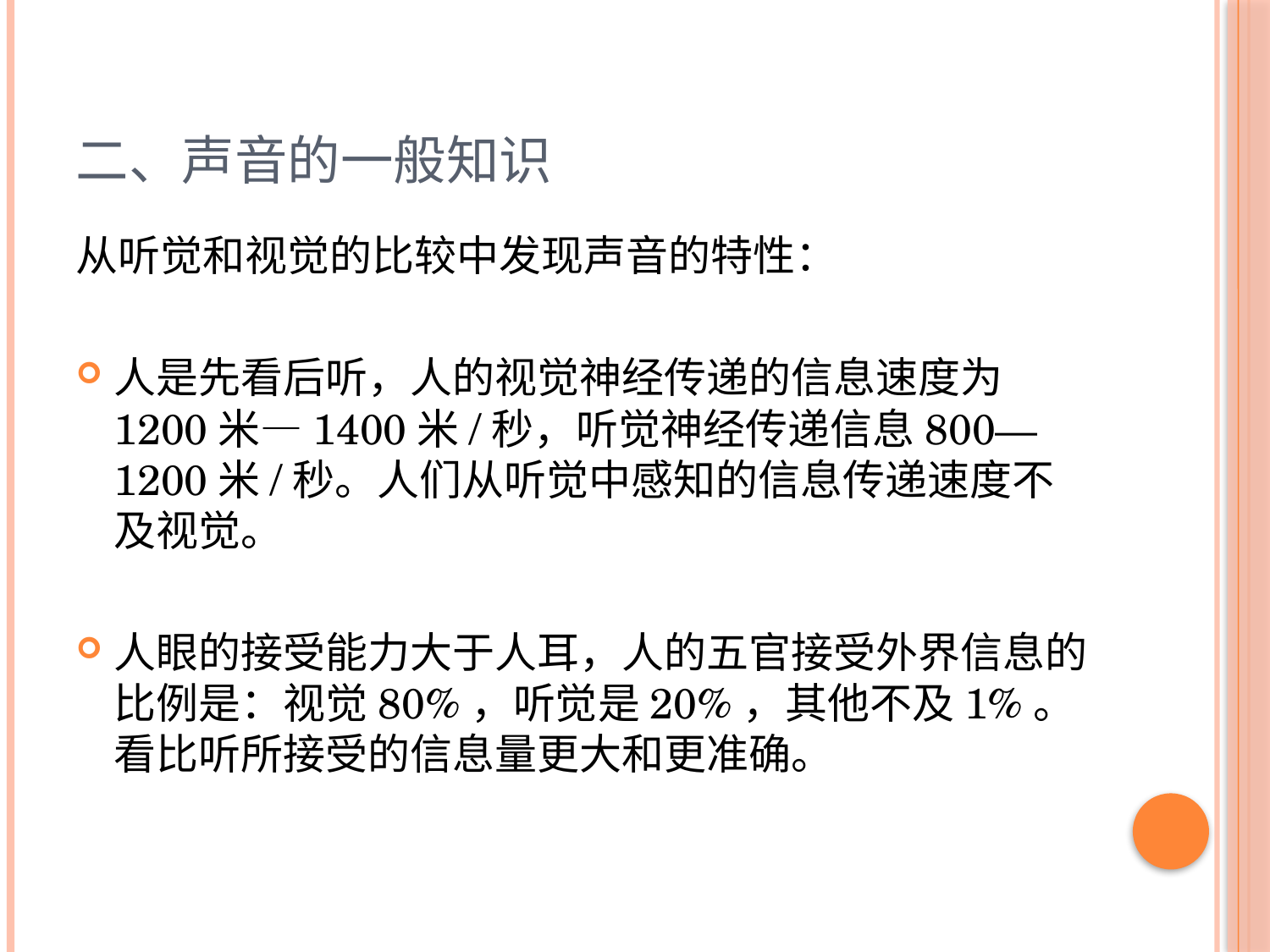

# 二、声音的一般知识
从听觉和视觉的比较中发现声音的特性：

人是先看后听，人的视觉神经传递的信息速度为1200米—1400米/秒，听觉神经传递信息800—1200米/秒。人们从听觉中感知的信息传递速度不及视觉。

人眼的接受能力大于人耳，人的五官接受外界信息的比例是：视觉80%，听觉是20%，其他不及1%。看比听所接受的信息量更大和更准确。